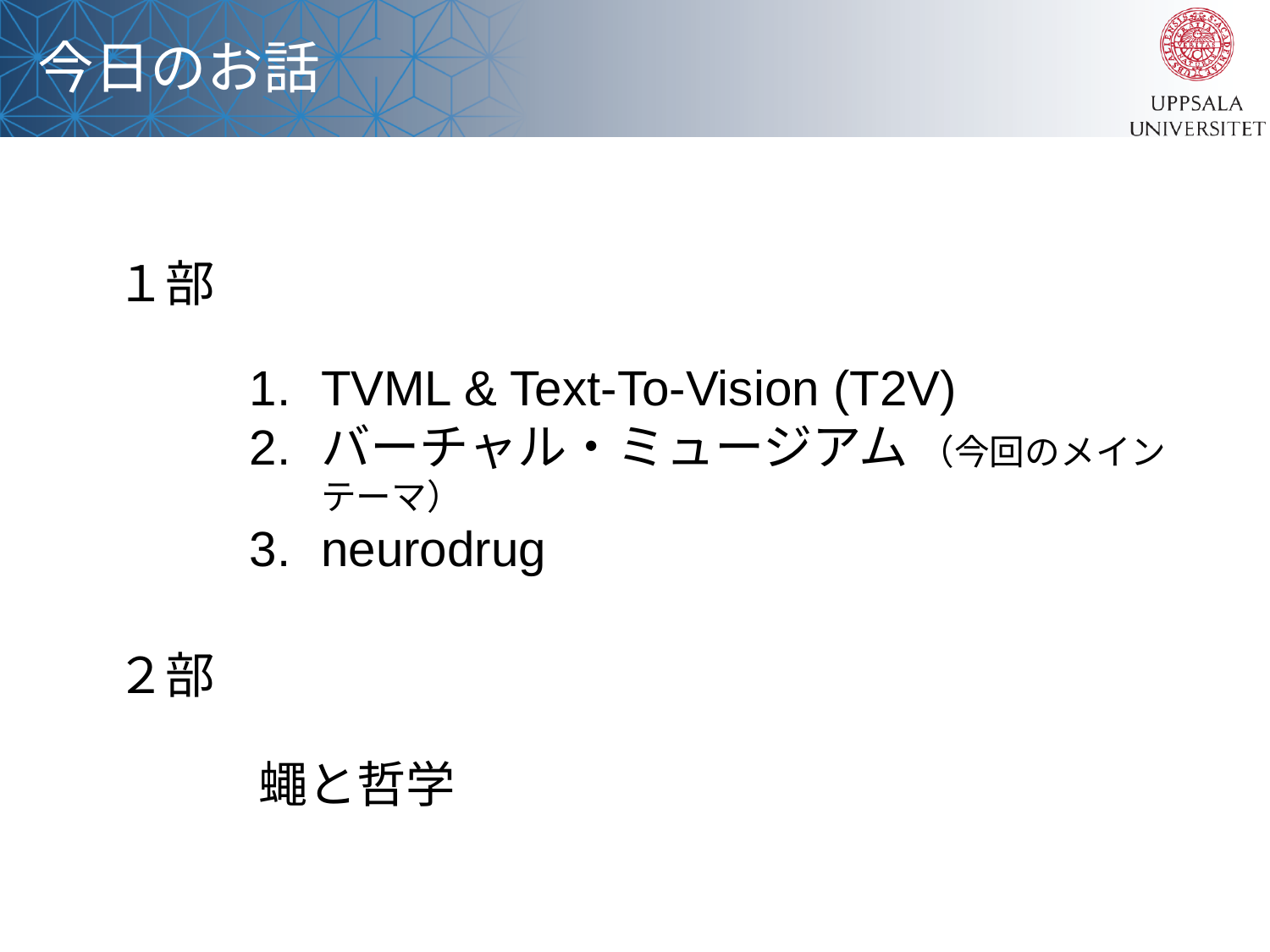

# 今日のお話
１部
TVML & Text-To-Vision (T2V)
バーチャル・ミュージアム （今回のメインテーマ）
neurodrug
２部
蠅と哲学